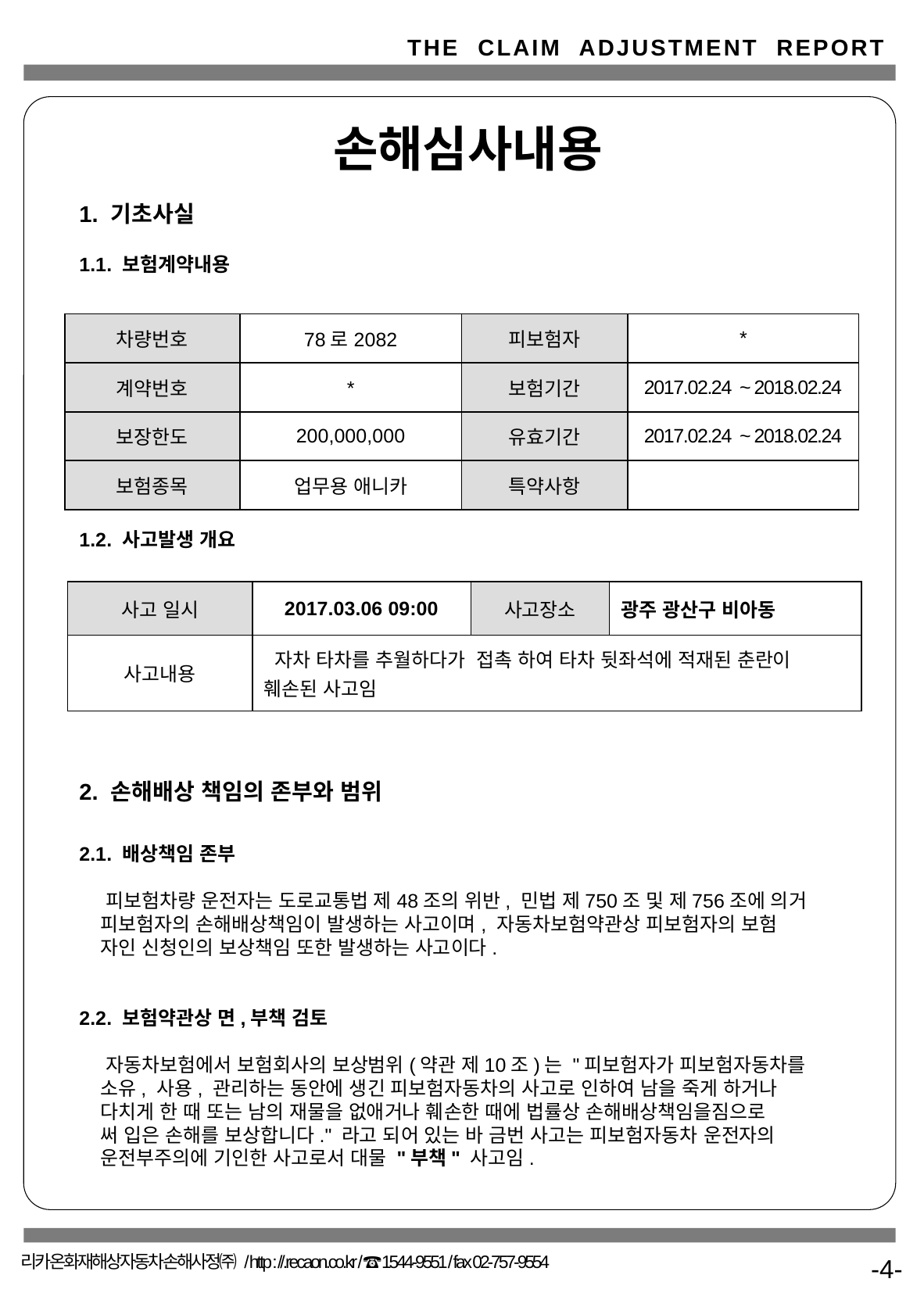

손해심사내용

1. 기초사실

1.1. 보험계약내용

1.2. 사고발생 개요

2. 손해배상 책임의 존부와 범위

2.1. 배상책임 존부

    피보험차량 운전자는 도로교통법 제48조의 위반, 민법 제750조 및 제756조에 의거
   피보험자의 손해배상책임이 발생하는 사고이며, 자동차보험약관상 피보험자의 보험
   자인 신청인의 보상책임 또한 발생하는 사고이다.

2.2. 보험약관상 면,부책 검토

    자동차보험에서 보험회사의 보상범위(약관 제10조)는 "피보험자가 피보험자동차를
   소유, 사용, 관리하는 동안에 생긴 피보험자동차의 사고로 인하여 남을 죽게 하거나
   다치게 한 때 또는 남의 재물을 없애거나 훼손한 때에 법률상 손해배상책임을짐으로
   써 입은 손해를 보상합니다." 라고 되어 있는 바 금번 사고는 피보험자동차 운전자의
   운전부주의에 기인한 사고로서 대물 "부책" 사고임.
| 차량번호 | 78로2082 | 피보험자 | \* |
| --- | --- | --- | --- |
| 계약번호 | \* | 보험기간 | 2017.02.24 ~ 2018.02.24 |
| 보장한도 | 200,000,000 | 유효기간 | 2017.02.24 ~ 2018.02.24 |
| 보험종목 | 업무용 애니카 | 특약사항 |  |
| 사고 일시 | 2017.03.06 09:00 | 사고장소 | 광주 광산구 비아동 |
| --- | --- | --- | --- |
| 사고내용 | 자차 타차를 추월하다가 접촉 하여 타차 뒷좌석에 적재된 춘란이 훼손된 사고임 |  |  |
-4-